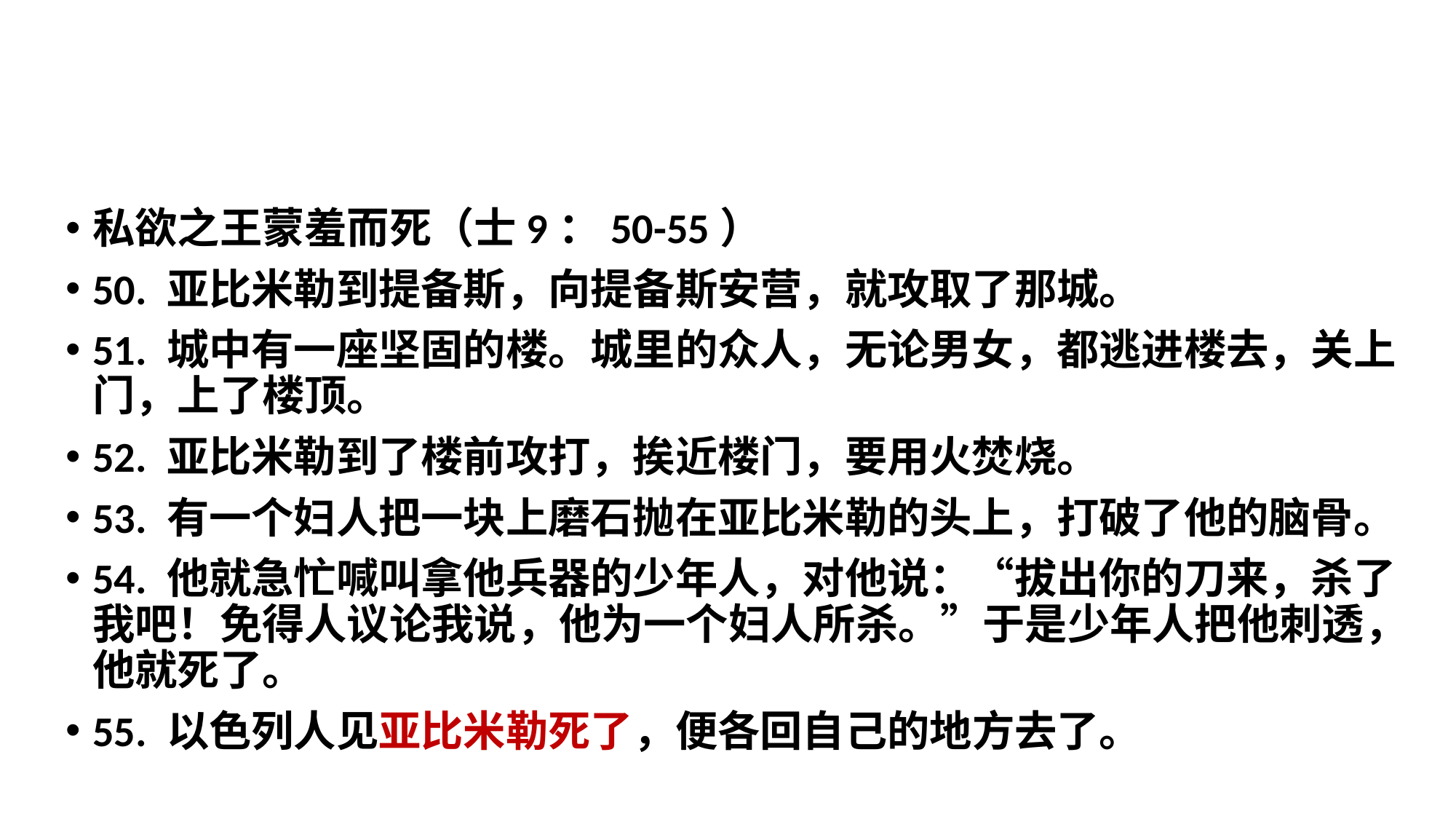

私欲之王蒙羞而死（士9：50-55）
50. 亚比米勒到提备斯，向提备斯安营，就攻取了那城。
51. 城中有一座坚固的楼。城里的众人，无论男女，都逃进楼去，关上门，上了楼顶。
52. 亚比米勒到了楼前攻打，挨近楼门，要用火焚烧。
53. 有一个妇人把一块上磨石抛在亚比米勒的头上，打破了他的脑骨。
54. 他就急忙喊叫拿他兵器的少年人，对他说：“拔出你的刀来，杀了我吧！免得人议论我说，他为一个妇人所杀。”于是少年人把他刺透，他就死了。
55. 以色列人见亚比米勒死了，便各回自己的地方去了。